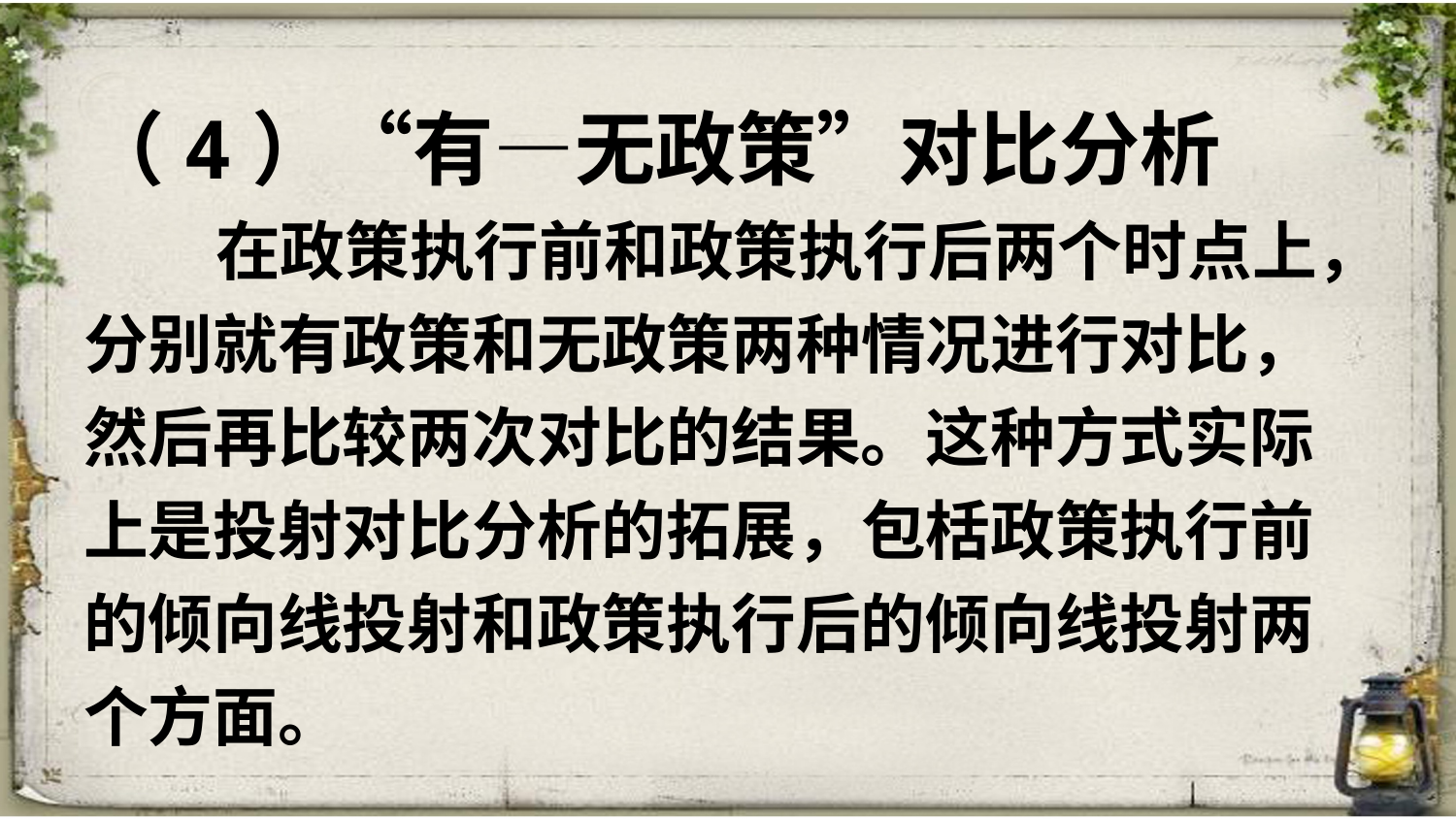

（4）“有—无政策”对比分析
        在政策执行前和政策执行后两个时点上，分别就有政策和无政策两种情况进行对比，然后再比较两次对比的结果。这种方式实际 上是投射对比分析的拓展，包栝政策执行前的倾向线投射和政策执行后的倾向线投射两个方面。